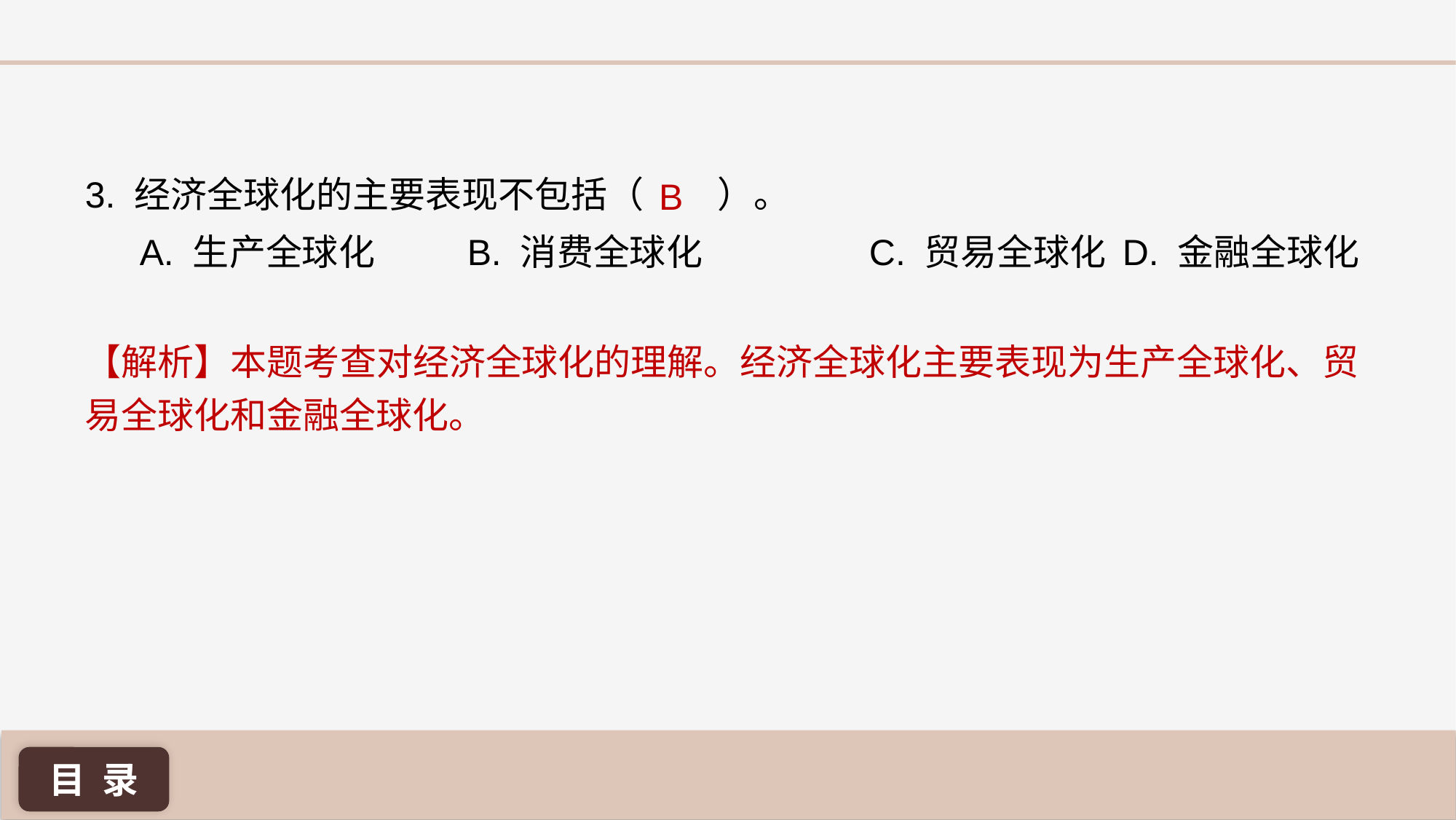

B
3. 经济全球化的主要表现不包括（         ）。
A. 生产全球化 	B. 消费全球化  	        C. 贸易全球化 	D. 金融全球化
【解析】本题考查对经济全球化的理解。经济全球化主要表现为生产全球化、贸易全球化和金融全球化。